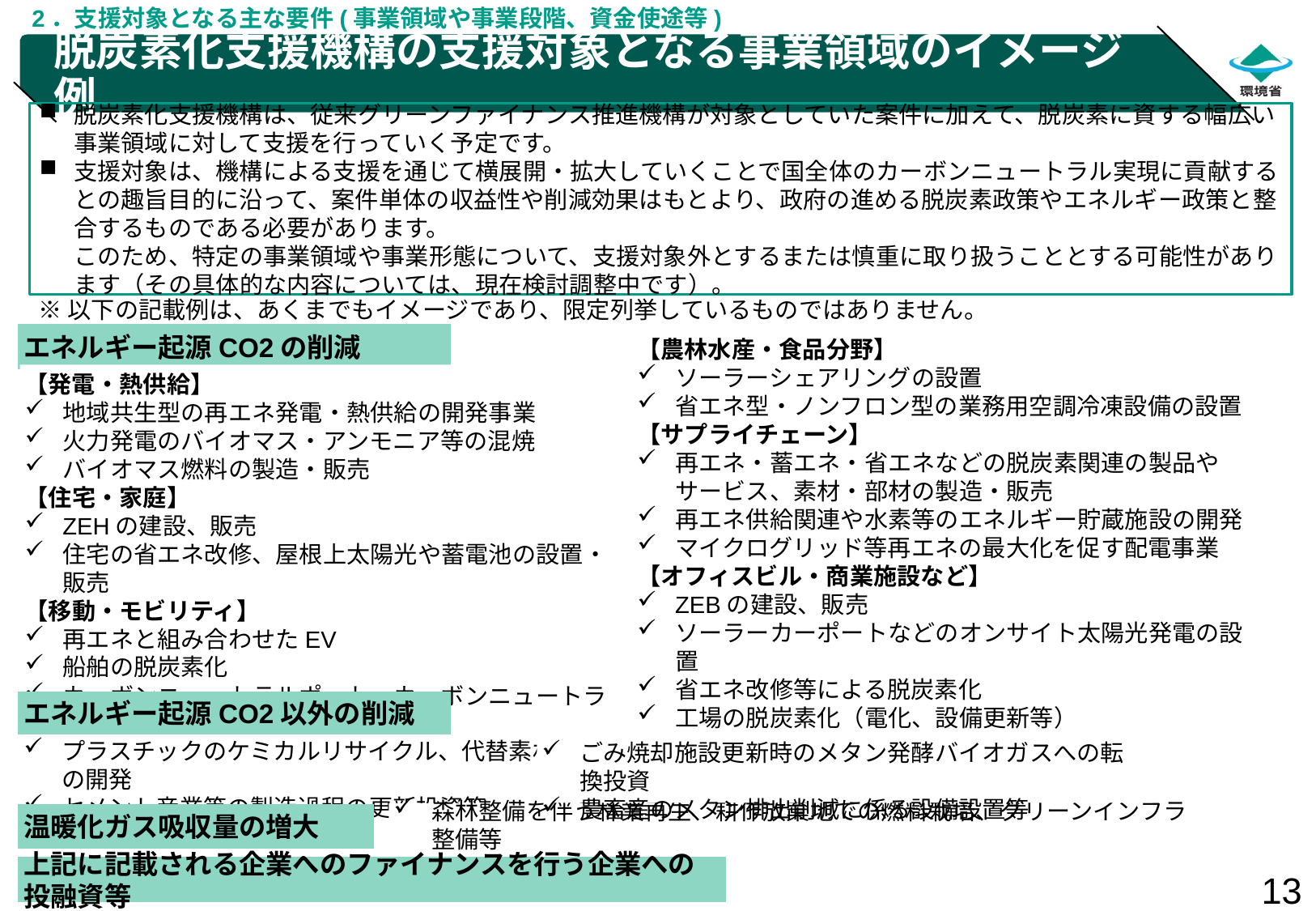

2．支援対象となる主な要件(事業領域や事業段階、資金使途等)
# 脱炭素化支援機構の支援対象となる事業領域のイメージ例
脱炭素化支援機構は、従来グリーンファイナンス推進機構が対象としていた案件に加えて、脱炭素に資する幅広い事業領域に対して支援を行っていく予定です。
支援対象は、機構による支援を通じて横展開・拡大していくことで国全体のカーボンニュートラル実現に貢献するとの趣旨目的に沿って、案件単体の収益性や削減効果はもとより、政府の進める脱炭素政策やエネルギー政策と整合するものである必要があります。
このため、特定の事業領域や事業形態について、支援対象外とするまたは慎重に取り扱うこととする可能性があります（その具体的な内容については、現在検討調整中です）。
※以下の記載例は、あくまでもイメージであり、限定列挙しているものではありません。
エネルギー起源CO2の削減
【農林水産・食品分野】
ソーラーシェアリングの設置
省エネ型・ノンフロン型の業務用空調冷凍設備の設置
【サプライチェーン】
再エネ・蓄エネ・省エネなどの脱炭素関連の製品やサービス、素材・部材の製造・販売
再エネ供給関連や水素等のエネルギー貯蔵施設の開発
マイクログリッド等再エネの最大化を促す配電事業
【オフィスビル・商業施設など】
ZEBの建設、販売
ソーラーカーポートなどのオンサイト太陽光発電の設置
省エネ改修等による脱炭素化
工場の脱炭素化（電化、設備更新等）
【発電・熱供給】
地域共生型の再エネ発電・熱供給の開発事業
火力発電のバイオマス・アンモニア等の混焼
バイオマス燃料の製造・販売
【住宅・家庭】
ZEHの建設、販売
住宅の省エネ改修、屋根上太陽光や蓄電池の設置・販売
【移動・モビリティ】
再エネと組み合わせたEVカーシェアリング
船舶の脱炭素化
カーボンニュートラルポート、カーボンニュートラル空港
カーボンニュートラルポート、カーボンニュートラル空港

エネルギー起源CO2以外の削減
プラスチックのケミカルリサイクル、代替素材の開発
セメント産業等の製造過程の更新投資等
ごみ焼却施設更新時のメタン発酵バイオガスへの転換投資
農畜産のメタン排出削減に係る設備設置等
森林整備を伴う林業再生、耕作放棄地での燃料栽培、グリーンインフラ整備等
温暖化ガス吸収量の増大
上記に記載される企業へのファイナンスを行う企業への投融資等